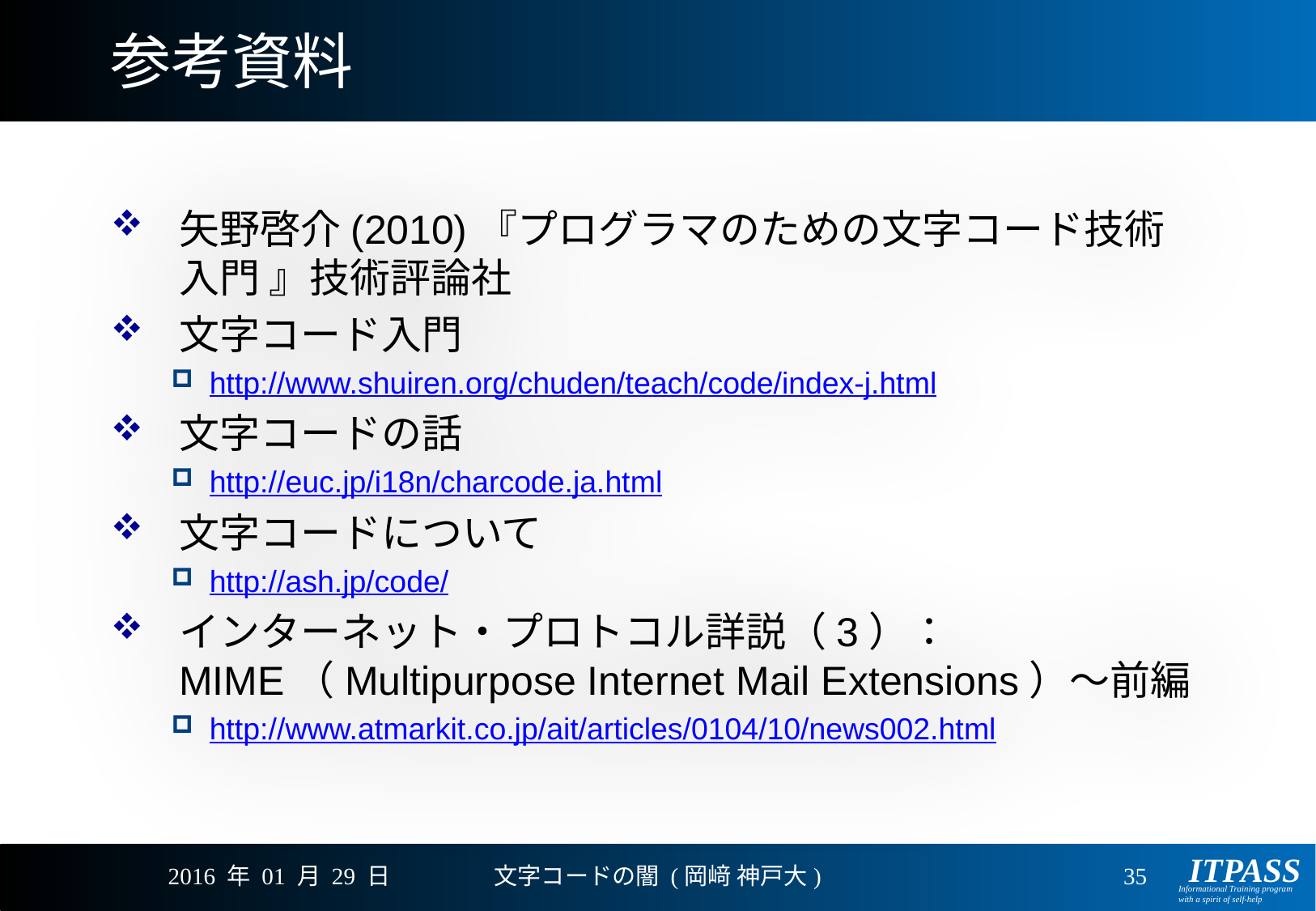

# 参考資料
矢野啓介(2010)『プログラマのための文字コード技術入門 』技術評論社
文字コード入門
http://www.shuiren.org/chuden/teach/code/index-j.html
文字コードの話
http://euc.jp/i18n/charcode.ja.html
文字コードについて
http://ash.jp/code/
インターネット・プロトコル詳説（3）：MIME（Multipurpose Internet Mail Extensions）～前編
http://www.atmarkit.co.jp/ait/articles/0104/10/news002.html

2016 年 01 月 29 日
文字コードの闇 (岡﨑 神戸大)
35